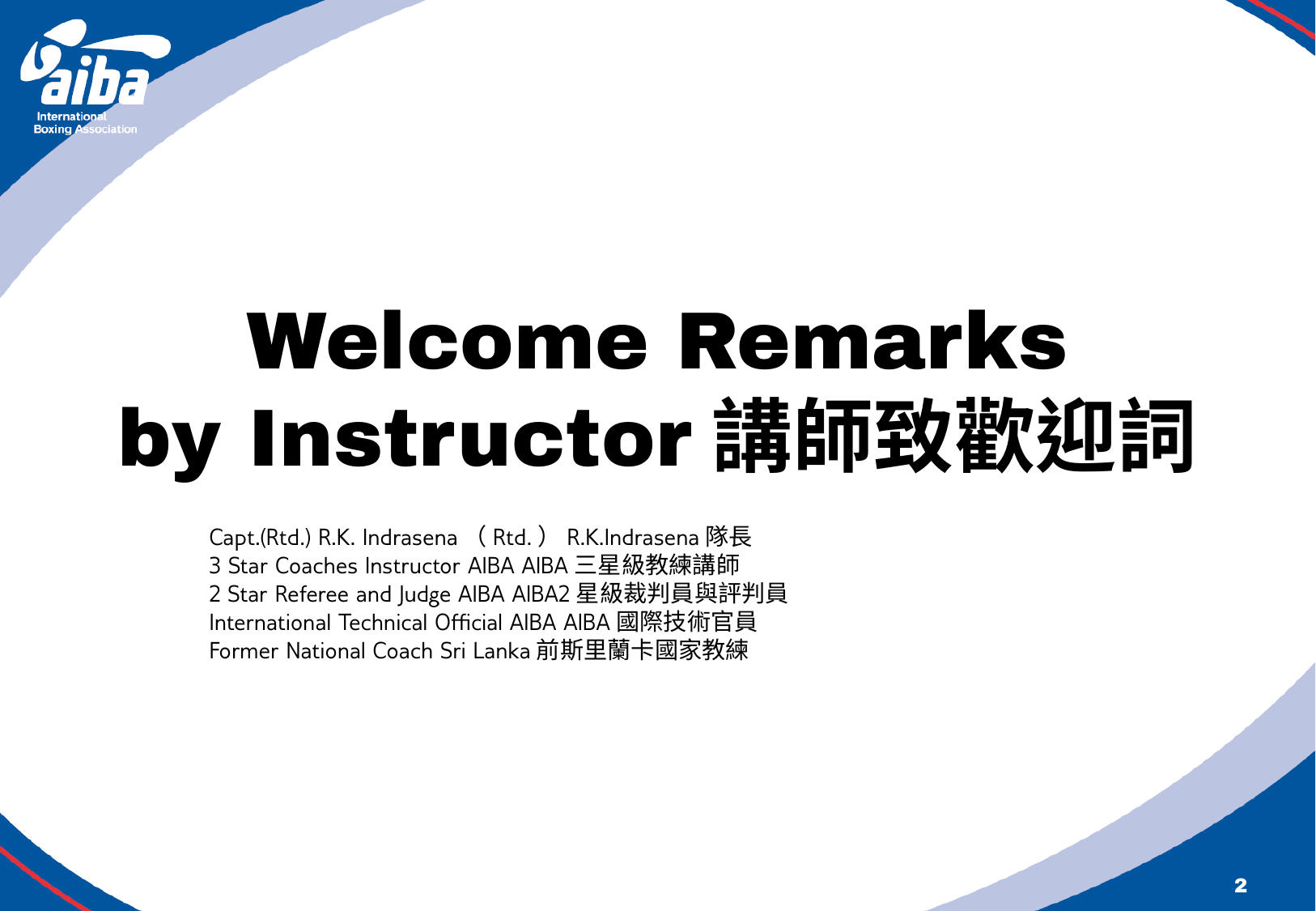

# Welcome Remarks by Instructor講師致歡迎詞
Capt.(Rtd.) R.K. Indrasena（Rtd.）R.K.Indrasena隊長
3 Star Coaches Instructor AIBA AIBA三星級教練講師
2 Star Referee and Judge AIBA AIBA2星級裁判員與評判員
International Technical Official AIBA AIBA國際技術官員
Former National Coach Sri Lanka前斯里蘭卡國家教練
2